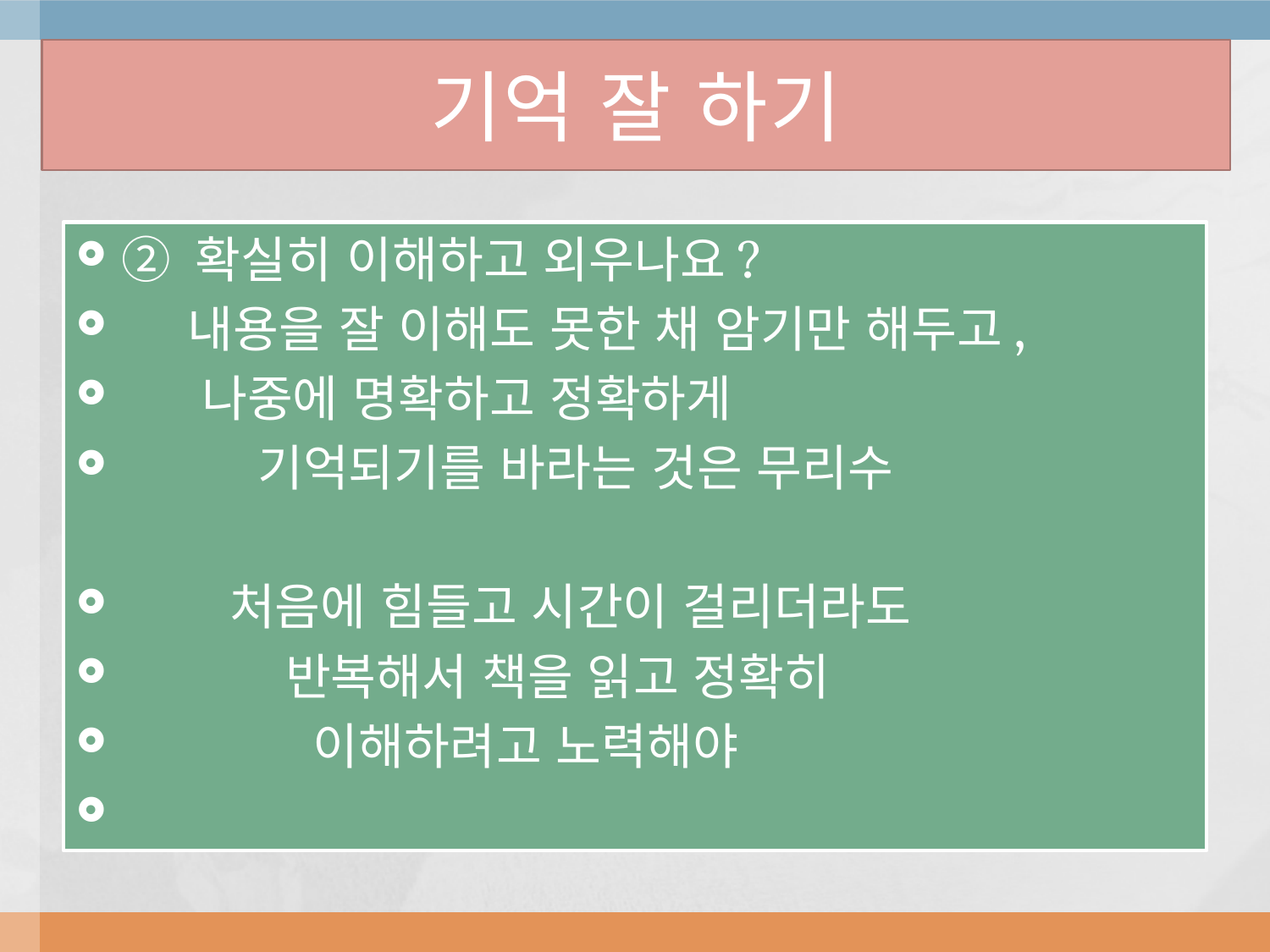

# 기억 잘 하기
② 확실히 이해하고 외우나요?
    내용을 잘 이해도 못한 채 암기만 해두고,
     나중에 명확하고 정확하게
         기억되기를 바라는 것은 무리수

       처음에 힘들고 시간이 걸리더라도
           반복해서 책을 읽고 정확히
             이해하려고 노력해야